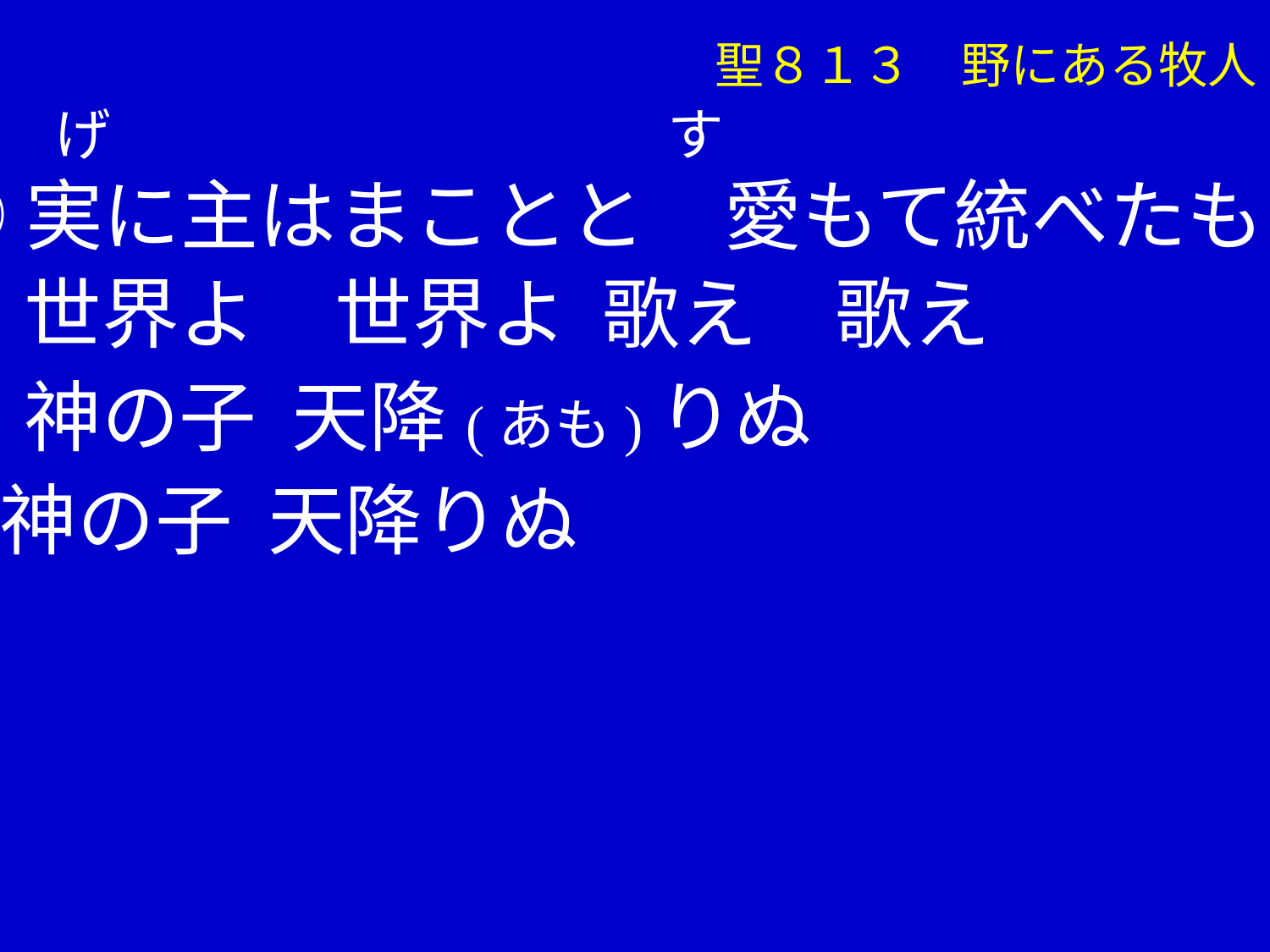

聖８１３　野にある牧人
　　 げ                                            す
③実に主はまことと　愛もて統べたもう
　 世界よ　世界よ  歌え　歌え
　 神の子  天降(あも)りぬ
   神の子  天降りぬ